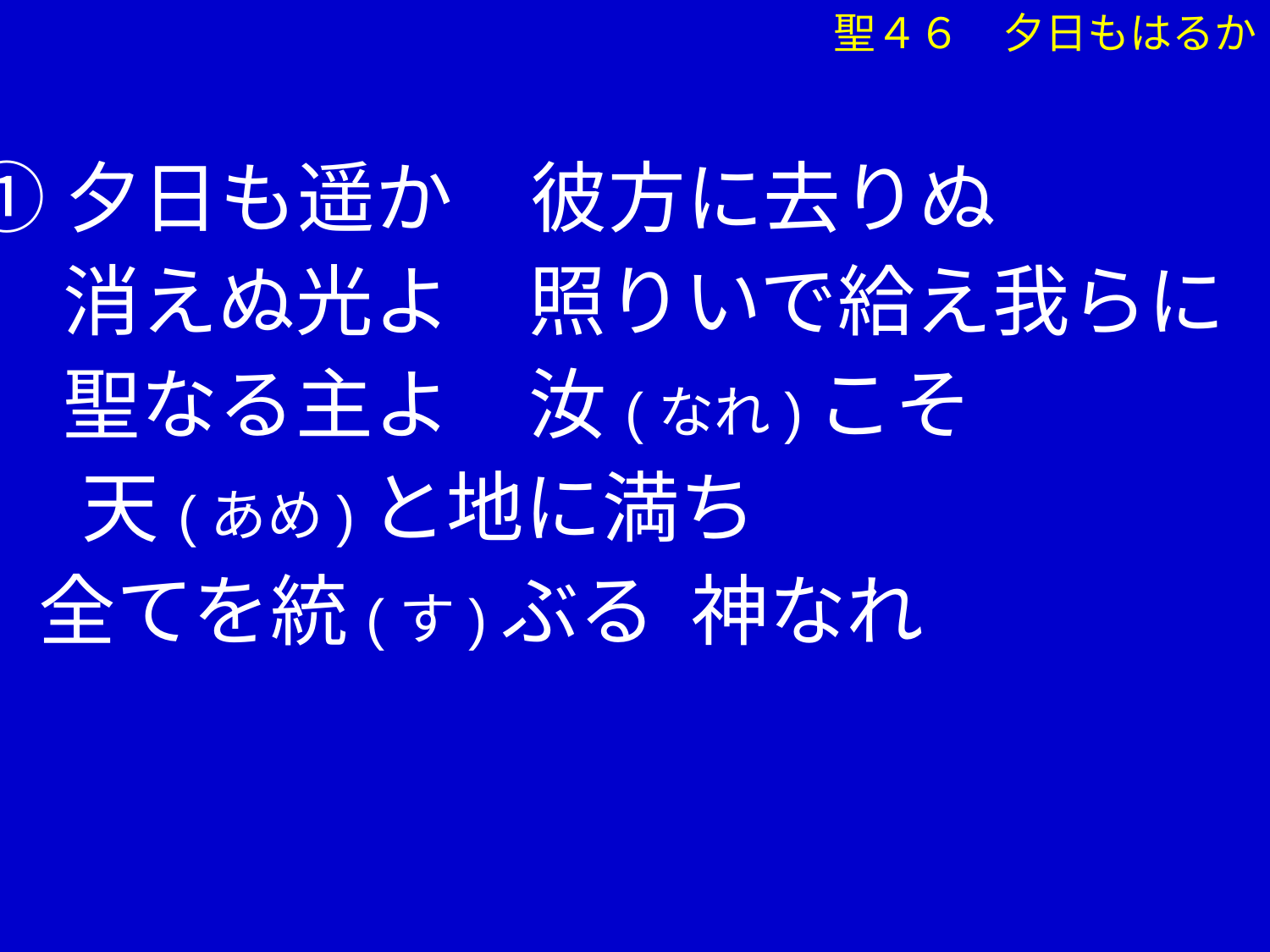

聖４６　夕日もはるか
①夕日も遥か　彼方に去りぬ
　 消えぬ光よ　照りいで給え我らに
　 聖なる主よ　汝(なれ)こそ
 　天(あめ)と地に満ち
   全てを統(す)ぶる  神なれ